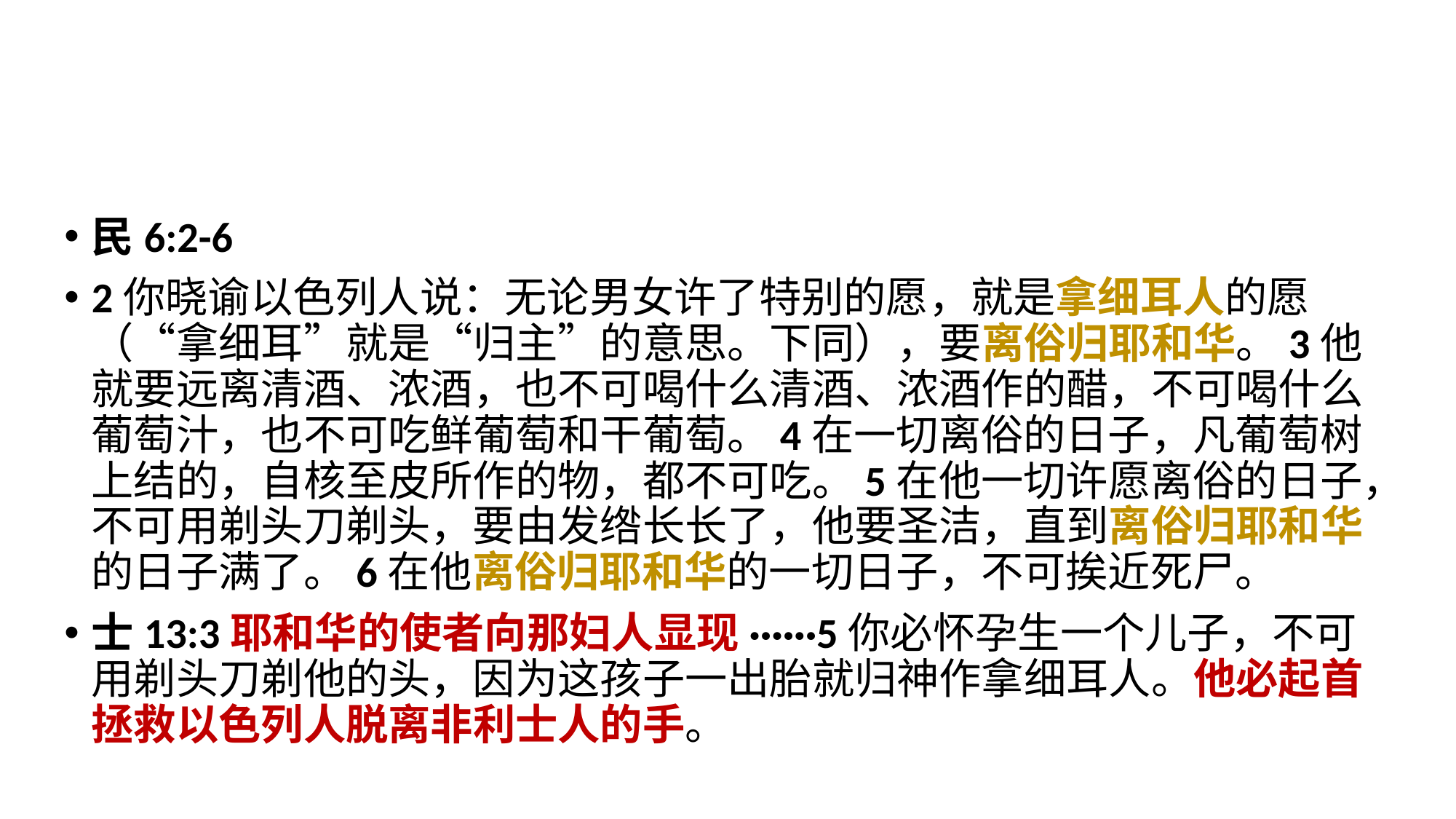

民6:2-6
2你晓谕以色列人说：无论男女许了特别的愿，就是拿细耳人的愿（“拿细耳”就是“归主”的意思。下同），要离俗归耶和华。3他就要远离清酒、浓酒，也不可喝什么清酒、浓酒作的醋，不可喝什么葡萄汁，也不可吃鲜葡萄和干葡萄。4在一切离俗的日子，凡葡萄树上结的，自核至皮所作的物，都不可吃。5在他一切许愿离俗的日子，不可用剃头刀剃头，要由发绺长长了，他要圣洁，直到离俗归耶和华的日子满了。6在他离俗归耶和华的一切日子，不可挨近死尸。
士13:3耶和华的使者向那妇人显现······5你必怀孕生一个儿子，不可用剃头刀剃他的头，因为这孩子一出胎就归神作拿细耳人。他必起首拯救以色列人脱离非利士人的手。